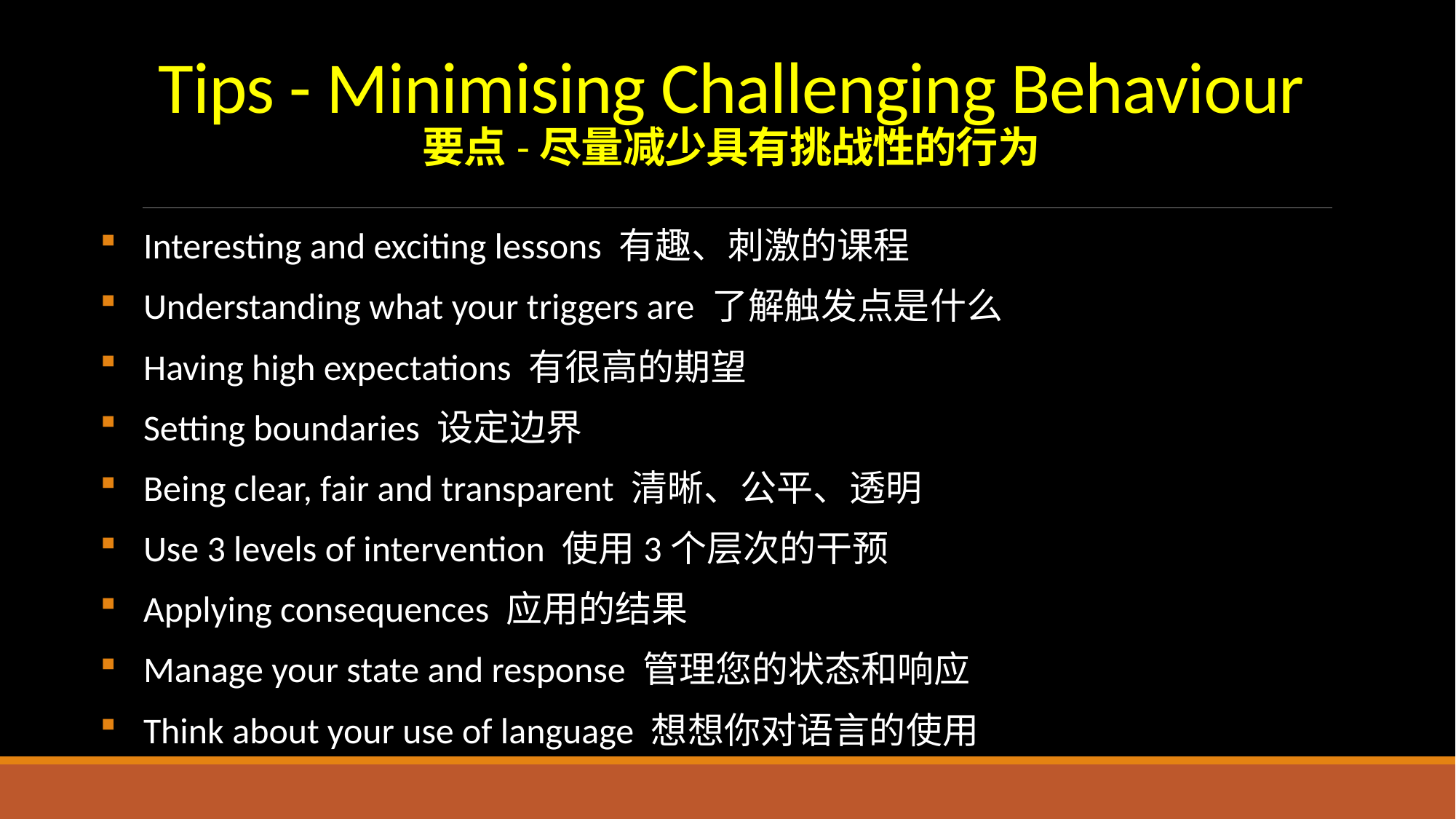

# Tips - Minimising Challenging Behaviour 要点-尽量减少具有挑战性的行为
Interesting and exciting lessons 有趣、刺激的课程
Understanding what your triggers are 了解触发点是什么
Having high expectations 有很高的期望
Setting boundaries 设定边界
Being clear, fair and transparent 清晰、公平、透明
Use 3 levels of intervention 使用3个层次的干预
Applying consequences 应用的结果
Manage your state and response 管理您的状态和响应
Think about your use of language 想想你对语言的使用